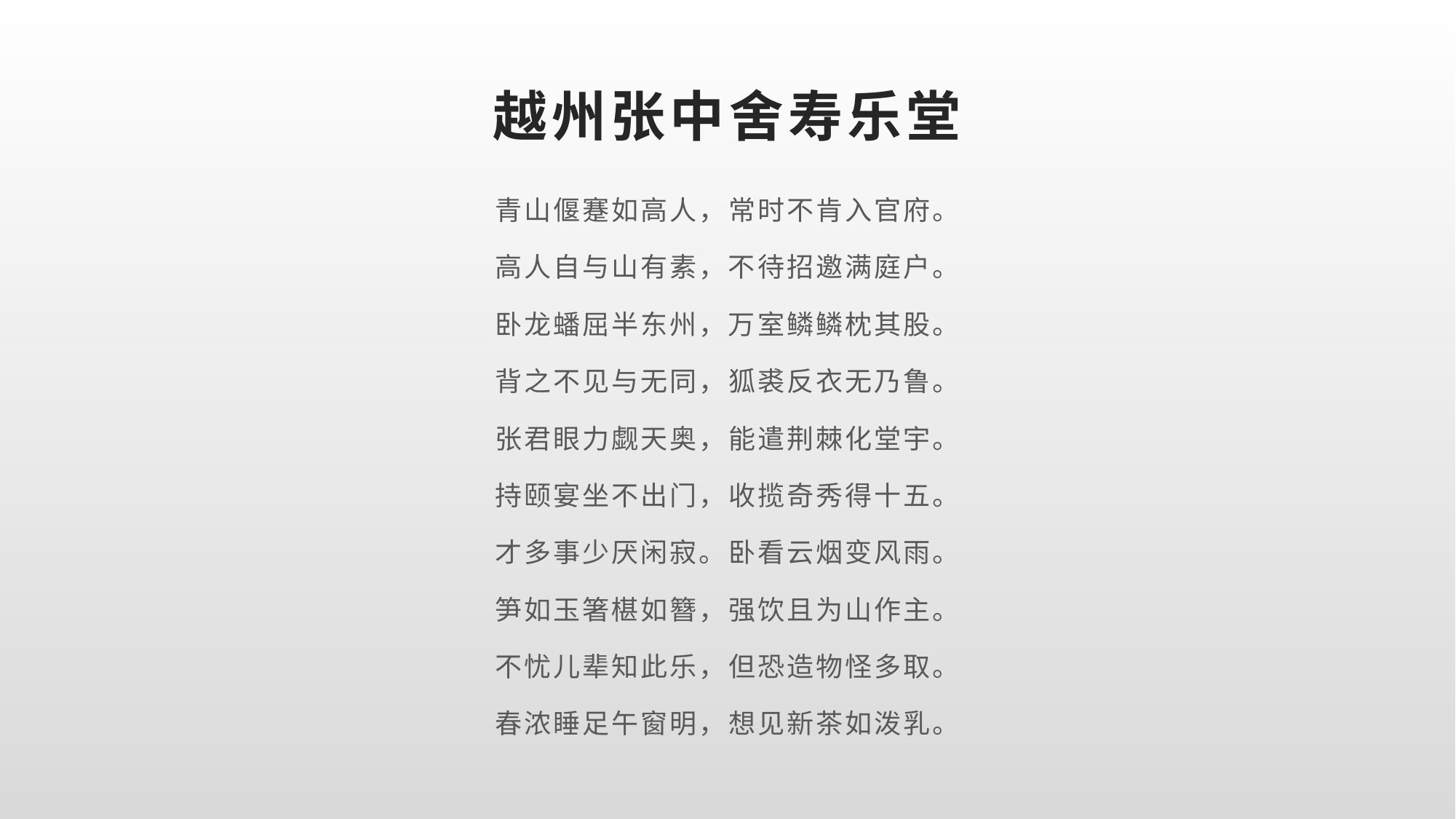

# 越州张中舍寿乐堂
青山偃蹇如高人，常时不肯入官府。
高人自与山有素，不待招邀满庭户。
卧龙蟠屈半东州，万室鳞鳞枕其股。
背之不见与无同，狐裘反衣无乃鲁。
张君眼力觑天奥，能遣荆棘化堂宇。
持颐宴坐不出门，收揽奇秀得十五。
才多事少厌闲寂。卧看云烟变风雨。
笋如玉箸椹如簪，强饮且为山作主。
不忧儿辈知此乐，但恐造物怪多取。
春浓睡足午窗明，想见新茶如泼乳。